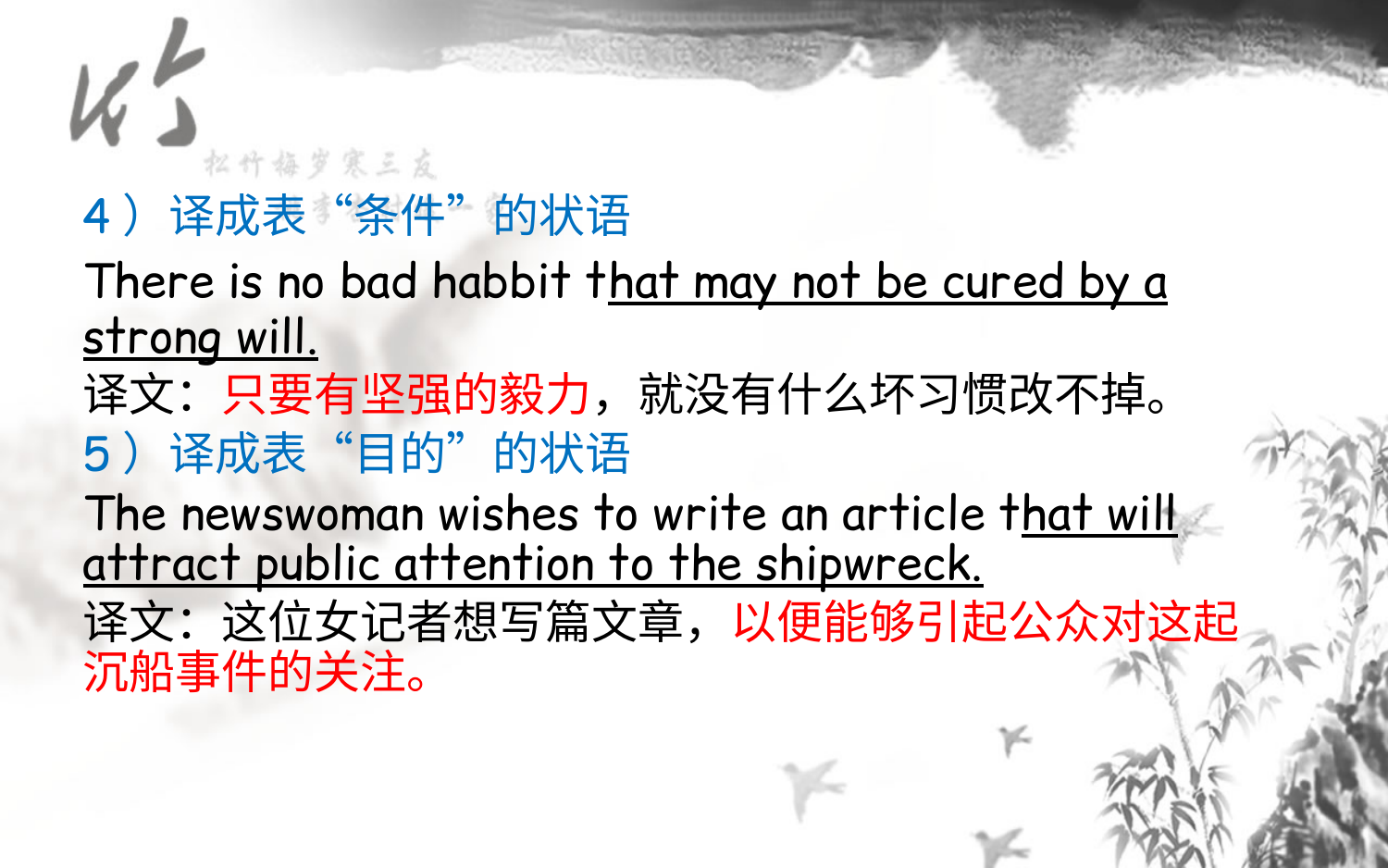

4）译成表“条件”的状语
There is no bad habbit that may not be cured by a strong will.
译文：只要有坚强的毅力，就没有什么坏习惯改不掉。
5）译成表“目的”的状语
The newswoman wishes to write an article that will attract public attention to the shipwreck.
译文：这位女记者想写篇文章，以便能够引起公众对这起沉船事件的关注。